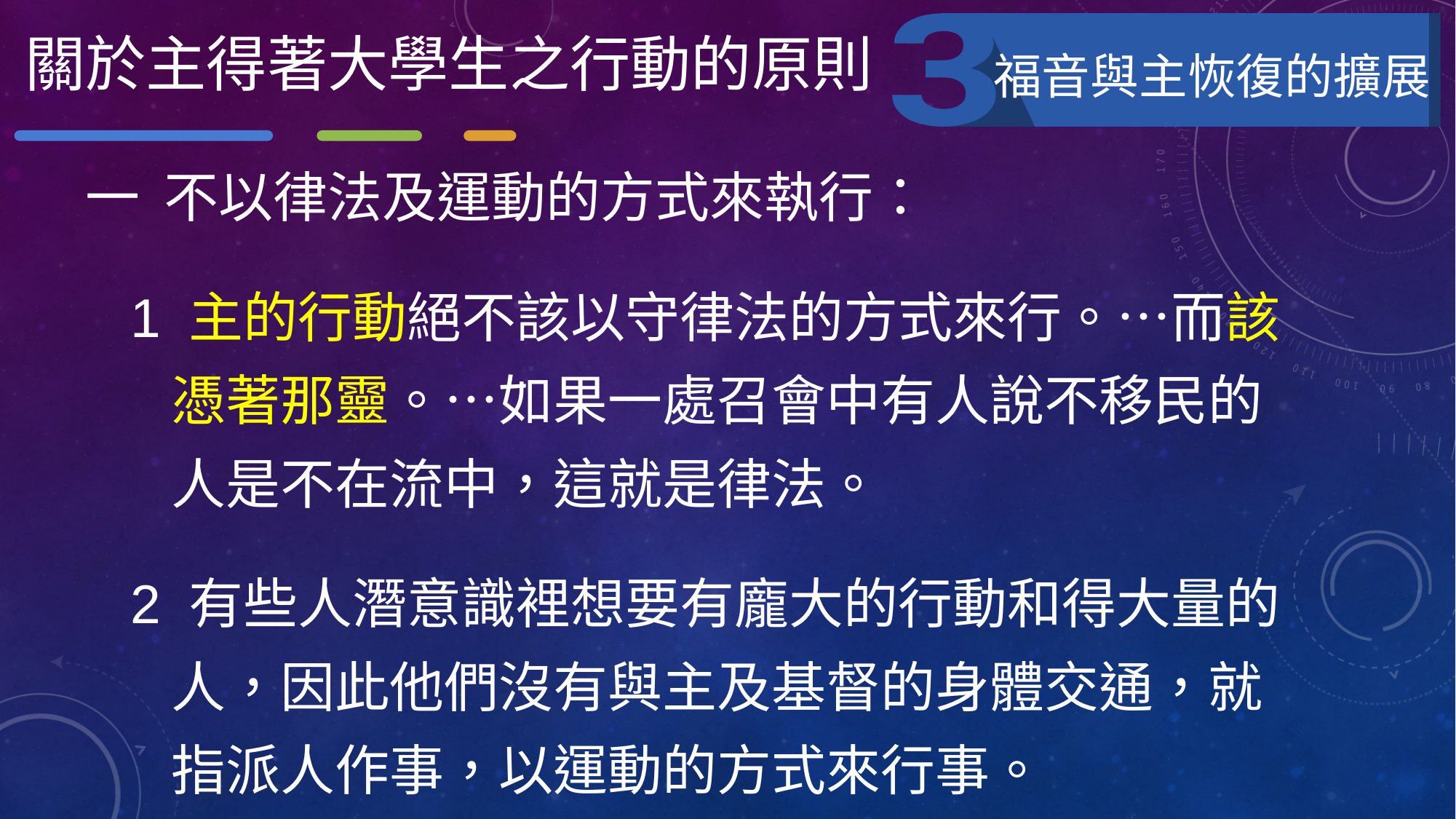

關於主得著大學生之行動的原則
福音與主恢復的擴展

一  不以律法及運動的方式來執行：
   1 主的行動絕不該以守律法的方式來行。…而該憑著那靈。…如果一處召會中有人說不移民的人是不在流中，這就是律法。
   2 有些人潛意識裡想要有龐大的行動和得大量的人，因此他們沒有與主及基督的身體交通，就指派人作事，以運動的方式來行事。